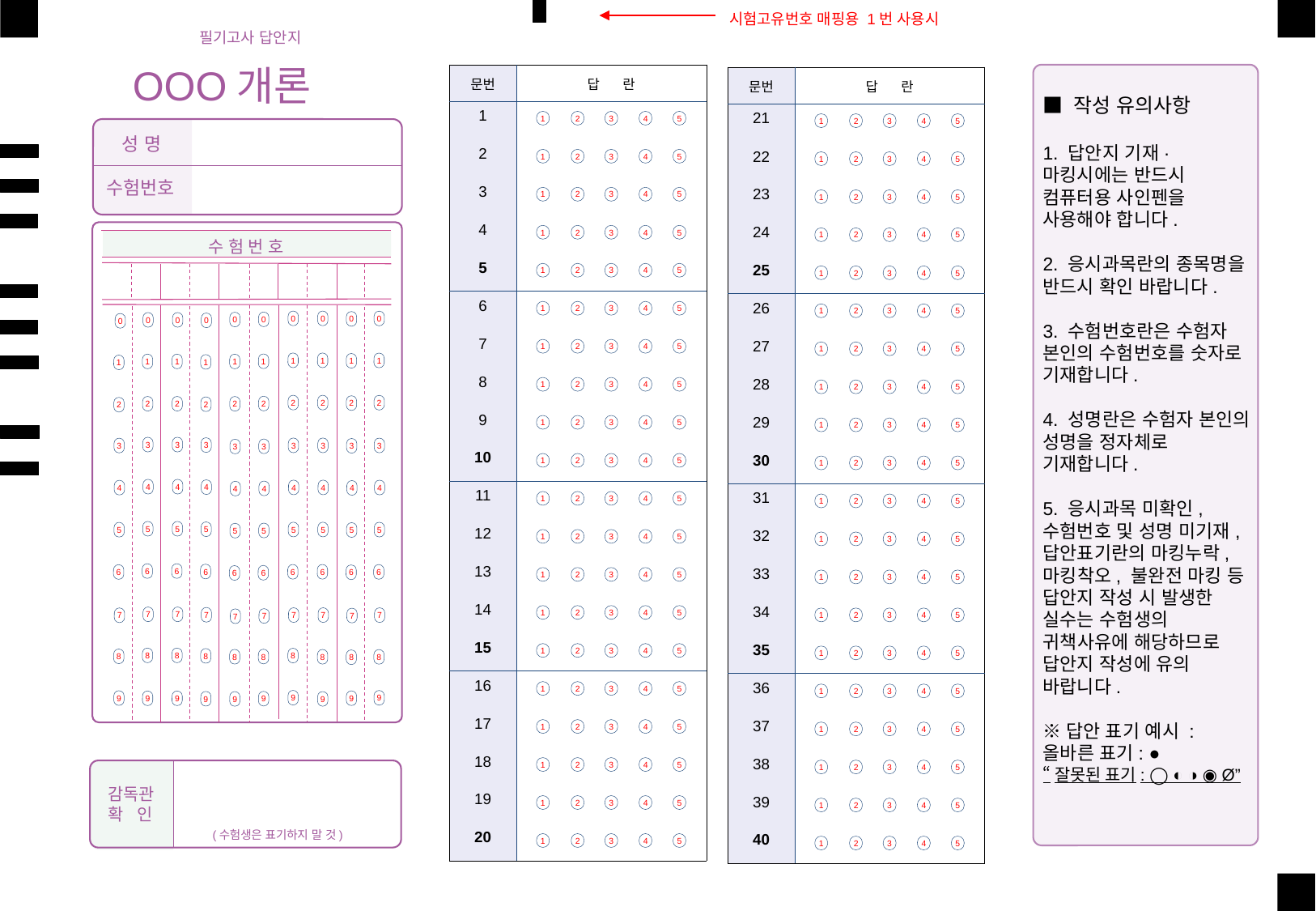

시험고유번호 매핑용 1번 사용시

1
필기고사 답안지
OOO개론
| 문번 | 답 란 |
| --- | --- |
| 1 |  |
| 2 |  |
| 3 |  |
| 4 |  |
| 5 |  |
| 6 |  |
| 7 |  |
| 8 |  |
| 9 |  |
| 10 |  |
| 11 |  |
| 12 |  |
| 13 |  |
| 14 |  |
| 15 |  |
| 16 |  |
| 17 |  |
| 18 |  |
| 19 |  |
| 20 |  |

| 문번 | 답 란 |
| --- | --- |
| 21 |  |
| 22 |  |
| 23 |  |
| 24 |  |
| 25 |  |
| 26 |  |
| 27 |  |
| 28 |  |
| 29 |  |
| 30 |  |
| 31 |  |
| 32 |  |
| 33 |  |
| 34 |  |
| 35 |  |
| 36 |  |
| 37 |  |
| 38 |  |
| 39 |  |
| 40 |  |
■ 작성 유의사항

1. 답안지 기재· 마킹시에는 반드시 컴퓨터용 사인펜을 사용해야 합니다.

2. 응시과목란의 종목명을 반드시 확인 바랍니다.

3. 수험번호란은 수험자 본인의 수험번호를 숫자로 기재합니다.

4. 성명란은 수험자 본인의 성명을 정자체로 기재합니다.

5. 응시과목 미확인, 수험번호 및 성명 미기재,
답안표기란의 마킹누락, 마킹착오, 불완전 마킹 등 답안지 작성 시 발생한 실수는 수험생의 귀책사유에 해당하므로 답안지 작성에 유의 바랍니다.

※답안 표기 예시 :    올바른 표기: ●
“잘못된 표기: ◯ ◐ ◑ ◉ Ø”
1
2
3
4
5
1
2
3
4
5

성 명
수험번호

1
2
3
4
5
1
2
3
4
5

1
2
3
4
5
1
2
3
4
5

1
2
3
4
5
1
2
3
4
5
수 험 번 호

1
2
3
4
5
1
2
3
4
5

1
2
3
4
5
1
2
3
4
5
0
0
0
0
0
0
0
0
0
0

1
2
3
4
5
1
2
3
4
5
1
1
1
1
1
1
1
1
1
1

1
2
3
4
5
1
2
3
4
5
2
2
2
2
2
2
2
2
2
2
1
2
3
4
5
1
2
3
4
5

3
3
3
3
3
3
3
3
3
3
1
2
3
4
5
1
2
3
4
5

4
4
4
4
4
4
4
4
4
4
1
2
3
4
5
1
2
3
4
5
5
5
5
5
5
5
5
5
5
5
1
2
3
4
5
1
2
3
4
5
6
6
6
6
6
6
6
6
6
6
1
2
3
4
5
1
2
3
4
5
1
2
3
4
5
7
7
7
7
7
7
7
1
2
3
4
5
7
7
7
1
2
3
4
5
1
2
3
4
5
8
8
8
8
8
8
8
8
8
8
1
2
3
4
5
1
2
3
4
5
9
9
9
9
9
9
9
9
9
9
1
2
3
4
5
1
2
3
4
5
1
2
3
4
5
1
2
3
4
5

감독관
확   인
1
2
3
4
5
1
2
3
4
5
(수험생은 표기하지 말 것)
1
2
3
4
5
1
2
3
4
5